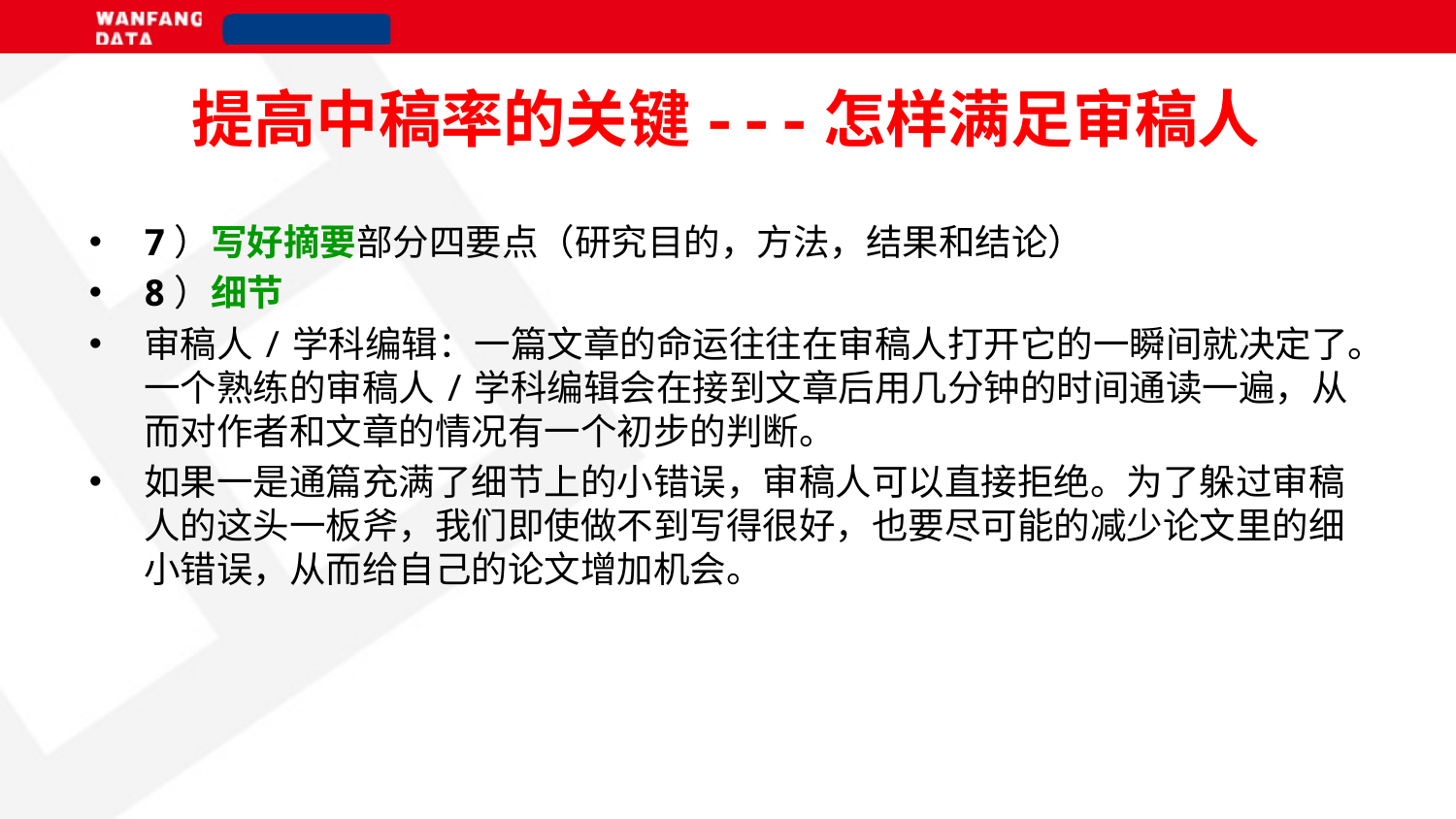

# 提高中稿率的关键---怎样满足审稿人
7）写好摘要部分四要点（研究目的，方法，结果和结论）
8）细节
审稿人/学科编辑：一篇文章的命运往往在审稿人打开它的一瞬间就决定了。一个熟练的审稿人/学科编辑会在接到文章后用几分钟的时间通读一遍，从而对作者和文章的情况有一个初步的判断。
如果一是通篇充满了细节上的小错误，审稿人可以直接拒绝。为了躲过审稿人的这头一板斧，我们即使做不到写得很好，也要尽可能的减少论文里的细小错误，从而给自己的论文增加机会。